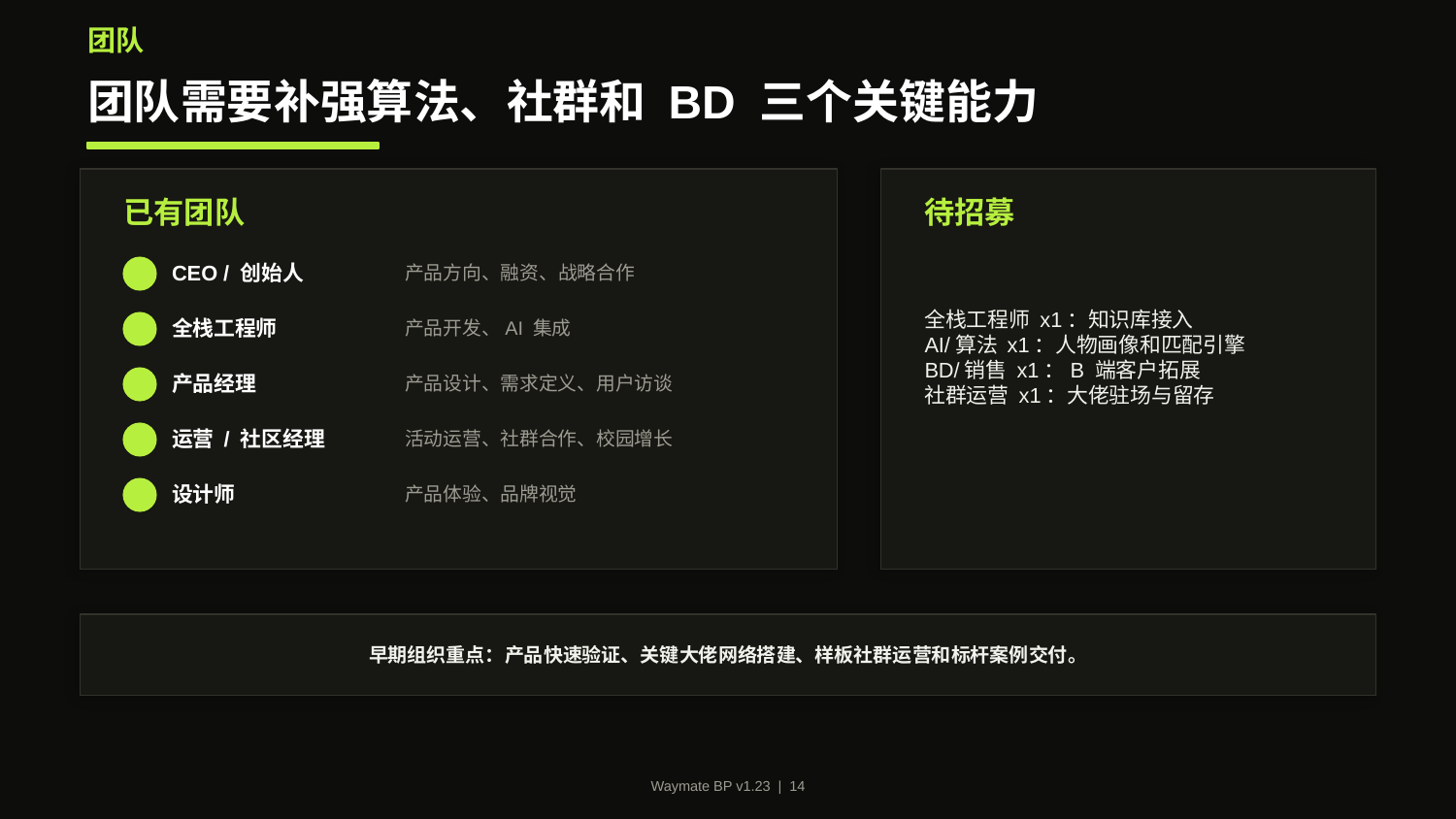

团队
团队需要补强算法、社群和 BD 三个关键能力

已有团队
待招募
CEO / 创始人
产品方向、融资、战略合作

全栈工程师 x1：知识库接入
AI/算法 x1：人物画像和匹配引擎
BD/销售 x1：B 端客户拓展
社群运营 x1：大佬驻场与留存
全栈工程师
产品开发、AI 集成

产品经理
产品设计、需求定义、用户访谈

运营 / 社区经理
活动运营、社群合作、校园增长

设计师
产品体验、品牌视觉

早期组织重点：产品快速验证、关键大佬网络搭建、样板社群运营和标杆案例交付。
Waymate BP v1.23  |  14